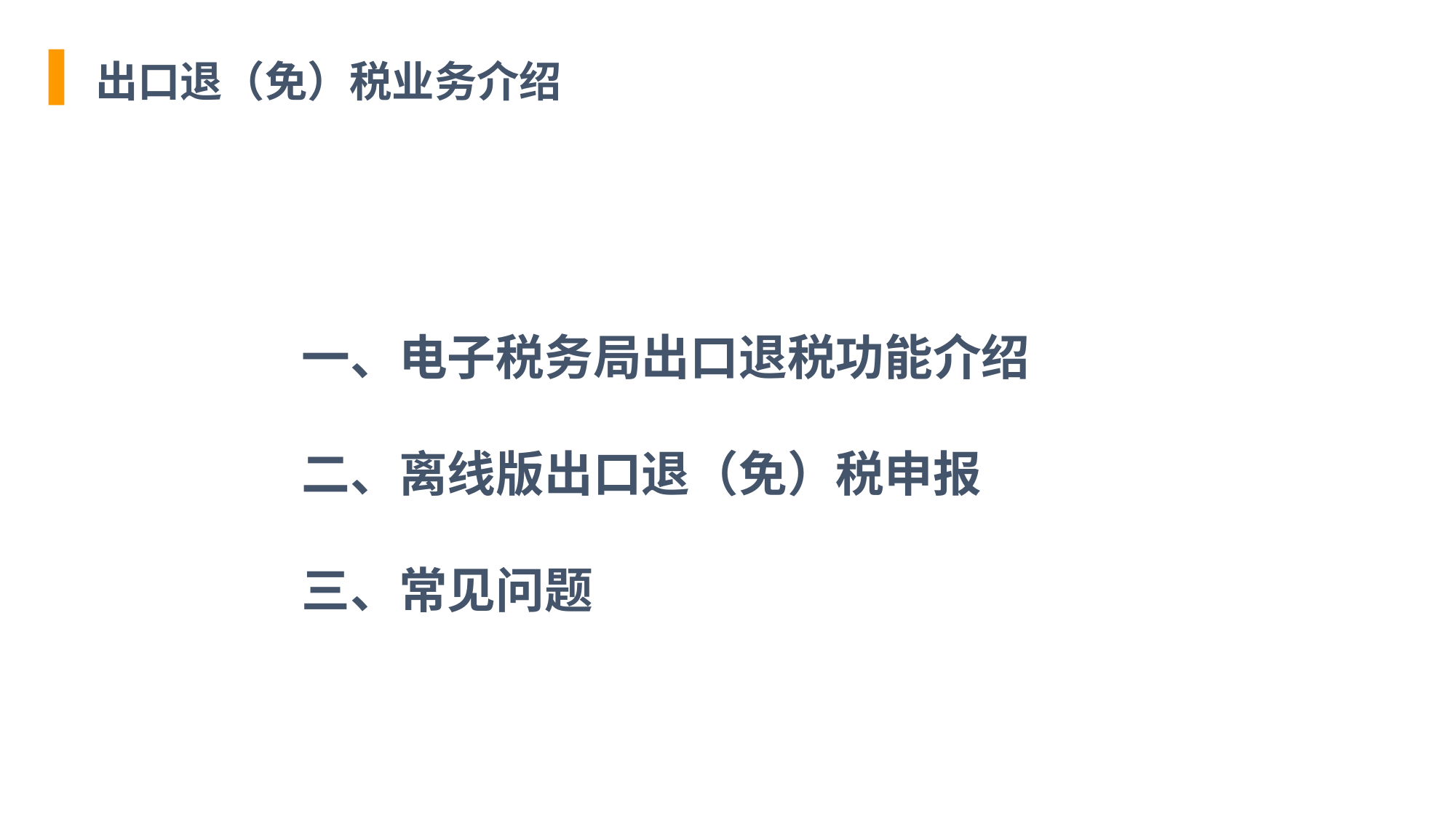

出口退（免）税业务介绍
一、电子税务局出口退税功能介绍
二、离线版出口退（免）税申报
三、常见问题